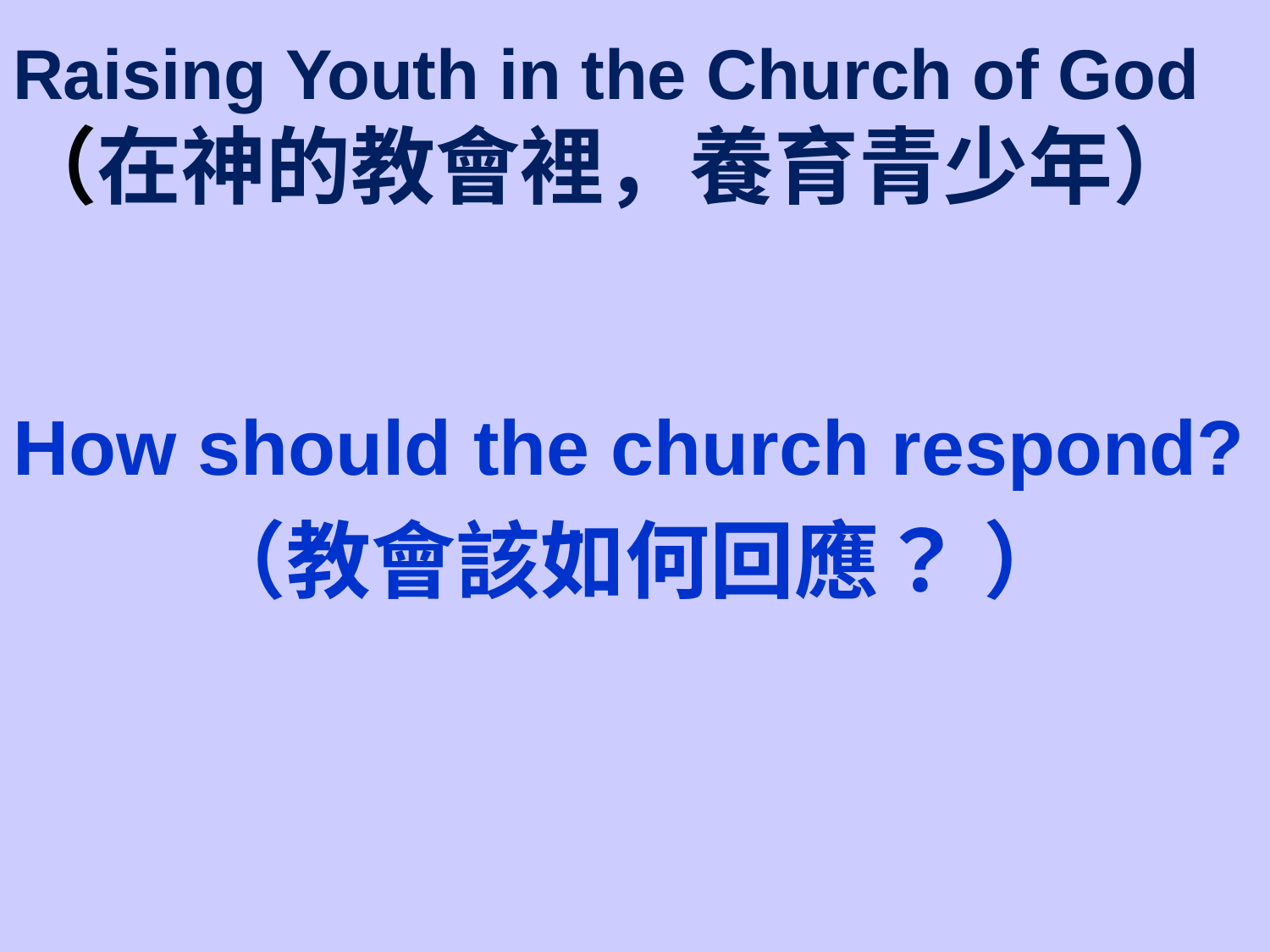

# Raising Youth in the Church of God （在神的教會裡，養育青少年）
How should the church respond?
（教會該如何回應？ ）